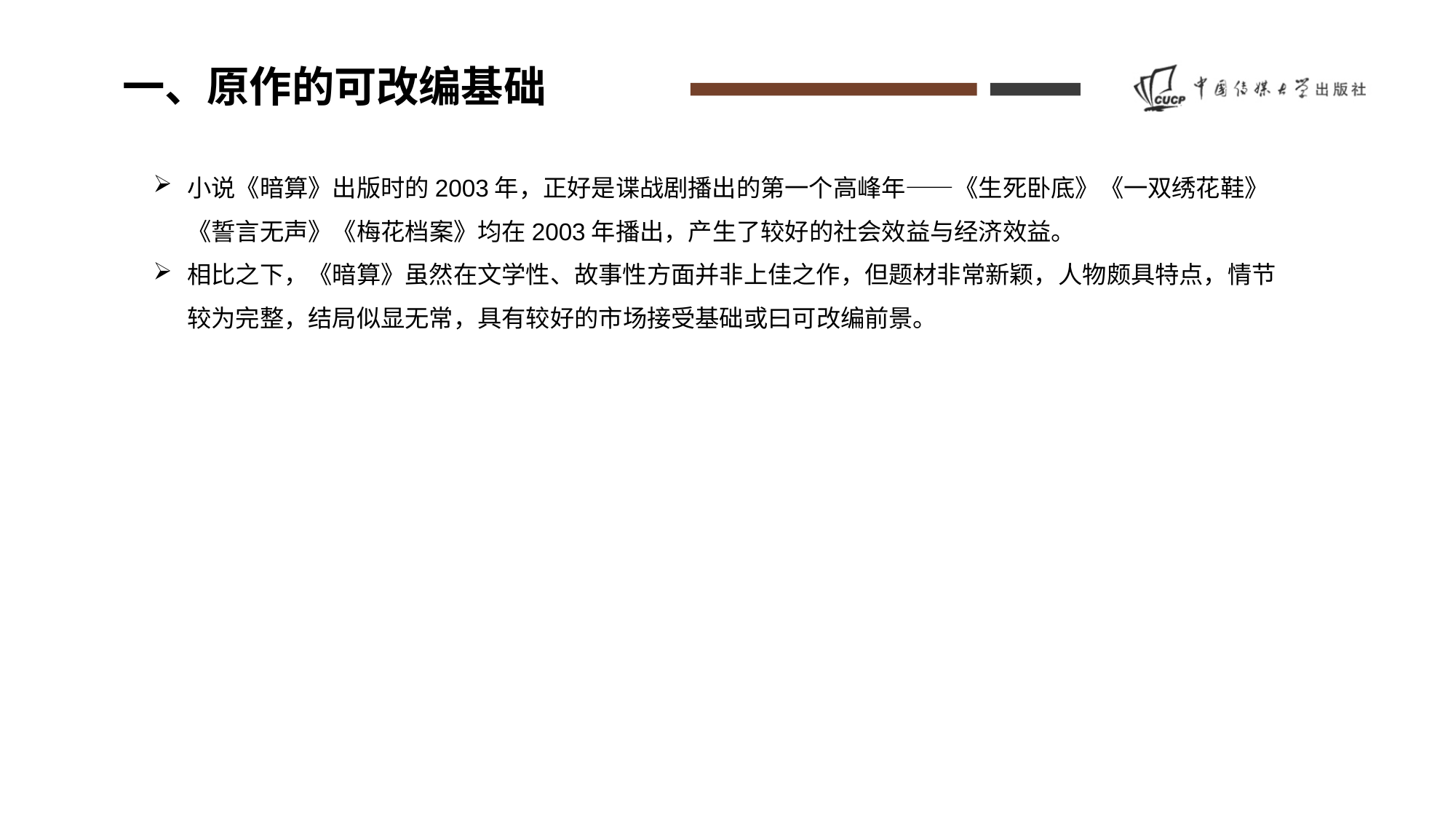

一、原作的可改编基础

小说《暗算》出版时的2003年，正好是谍战剧播出的第一个高峰年——《生死卧底》《一双绣花鞋》《誓言无声》《梅花档案》均在2003年播出，产生了较好的社会效益与经济效益。
相比之下，《暗算》虽然在文学性、故事性方面并非上佳之作，但题材非常新颖，人物颇具特点，情节较为完整，结局似显无常，具有较好的市场接受基础或曰可改编前景。